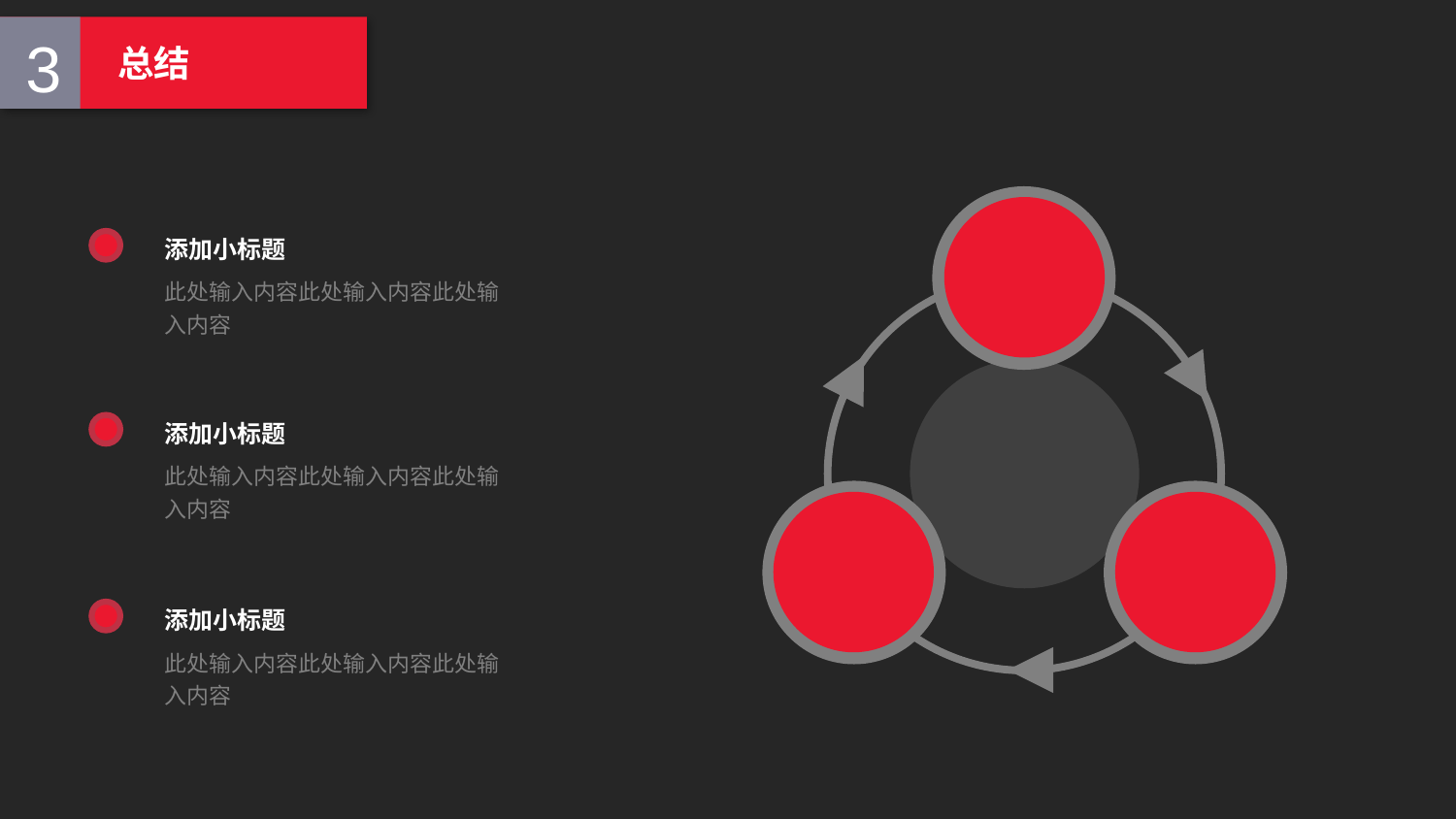

总结
3

添加小标题
此处输入内容此处输入内容此处输入内容

添加小标题
此处输入内容此处输入内容此处输入内容

添加小标题
此处输入内容此处输入内容此处输入内容